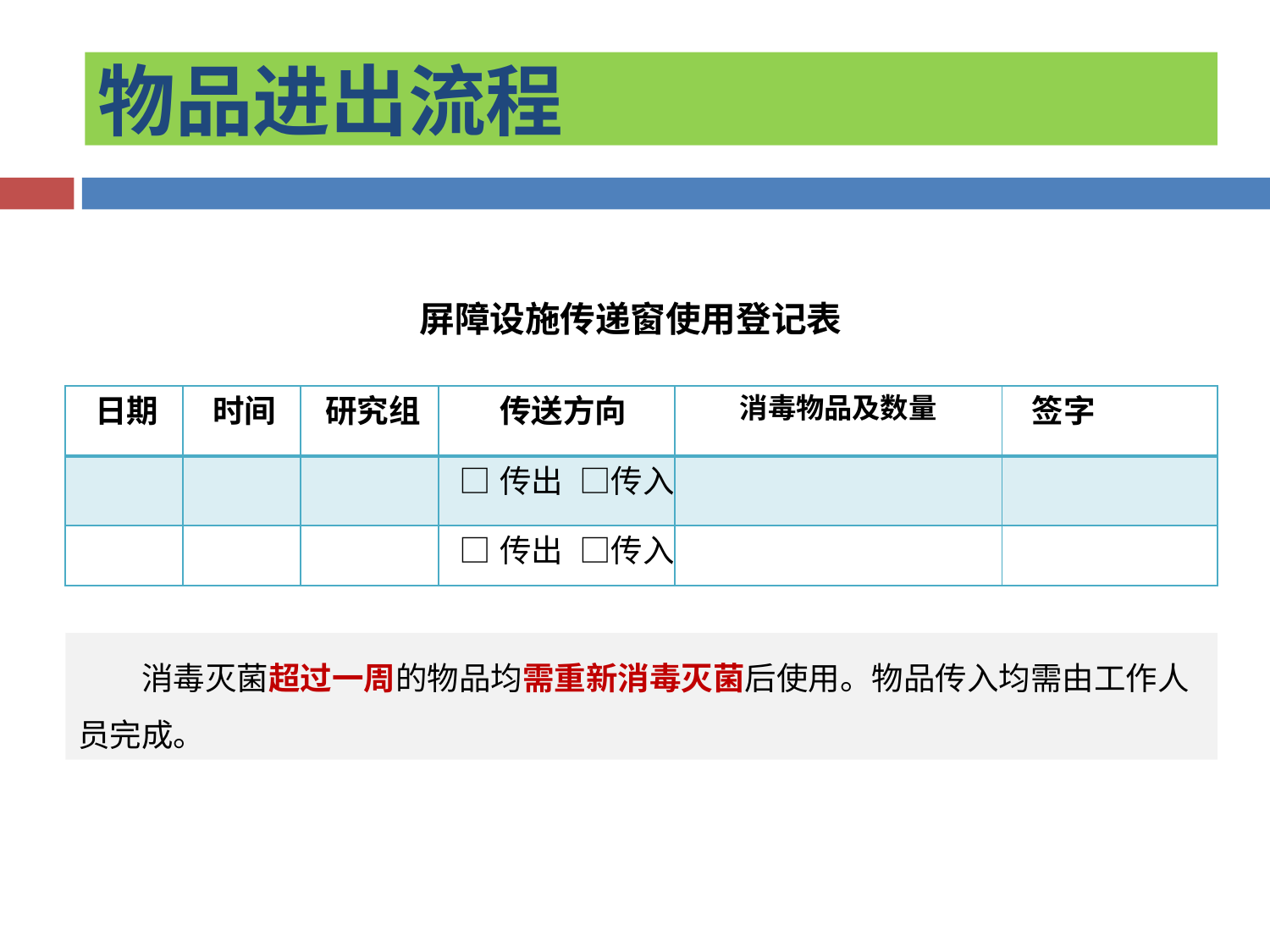

物品进出流程
屏障设施传递窗使用登记表
| 日期 | 时间 | 研究组 | 传送方向 | 消毒物品及数量 | 签字 |
| --- | --- | --- | --- | --- | --- |
|  |  |  | □传出 □传入 |  |  |
|  |  |  | □传出 □传入 |  |  |
消毒灭菌超过一周的物品均需重新消毒灭菌后使用。物品传入均需由工作人员完成。